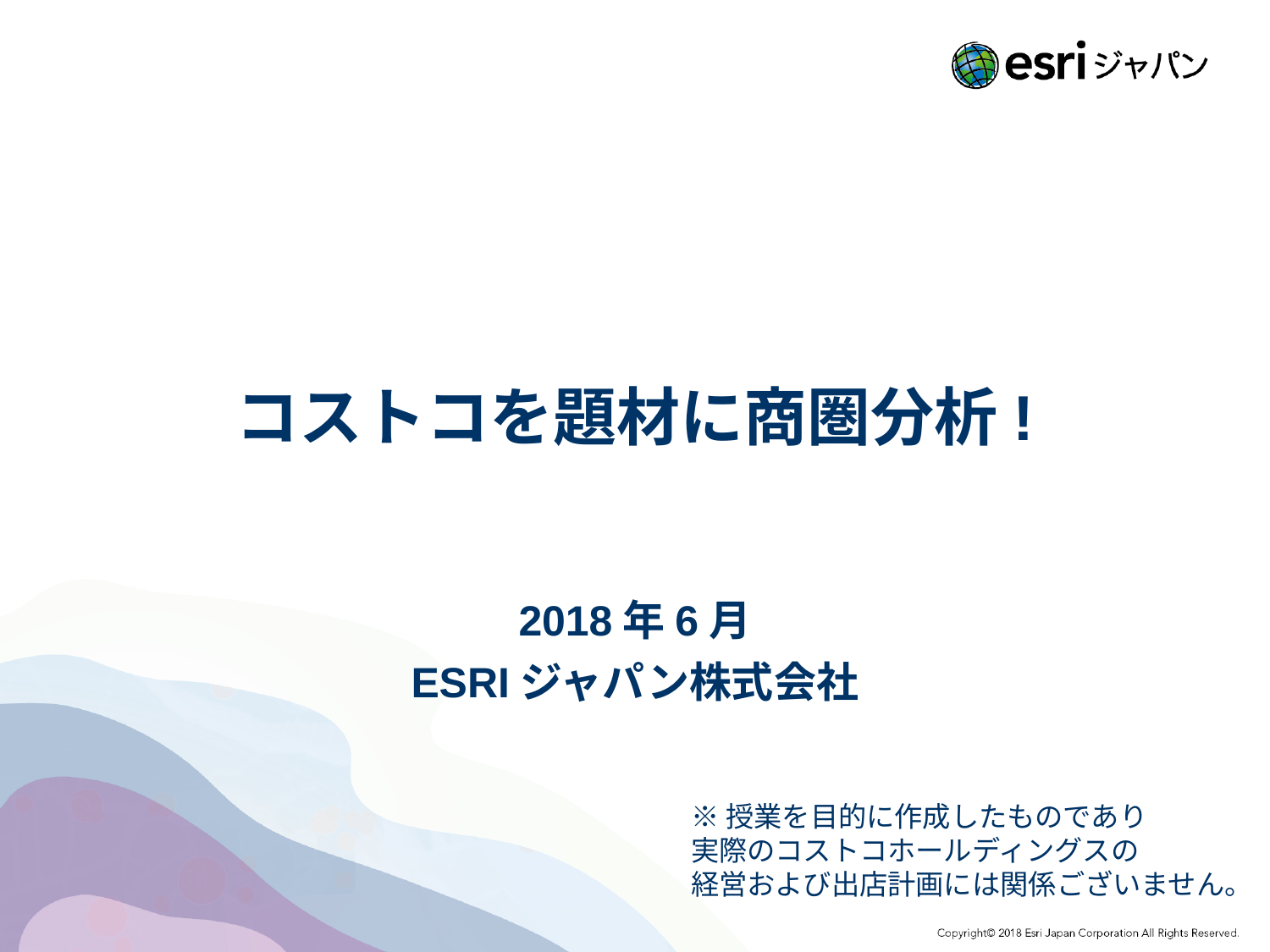

# コストコを題材に商圏分析!
2018年6月
ESRIジャパン株式会社
※授業を目的に作成したものであり
実際のコストコホールディングスの
経営および出店計画には関係ございません。